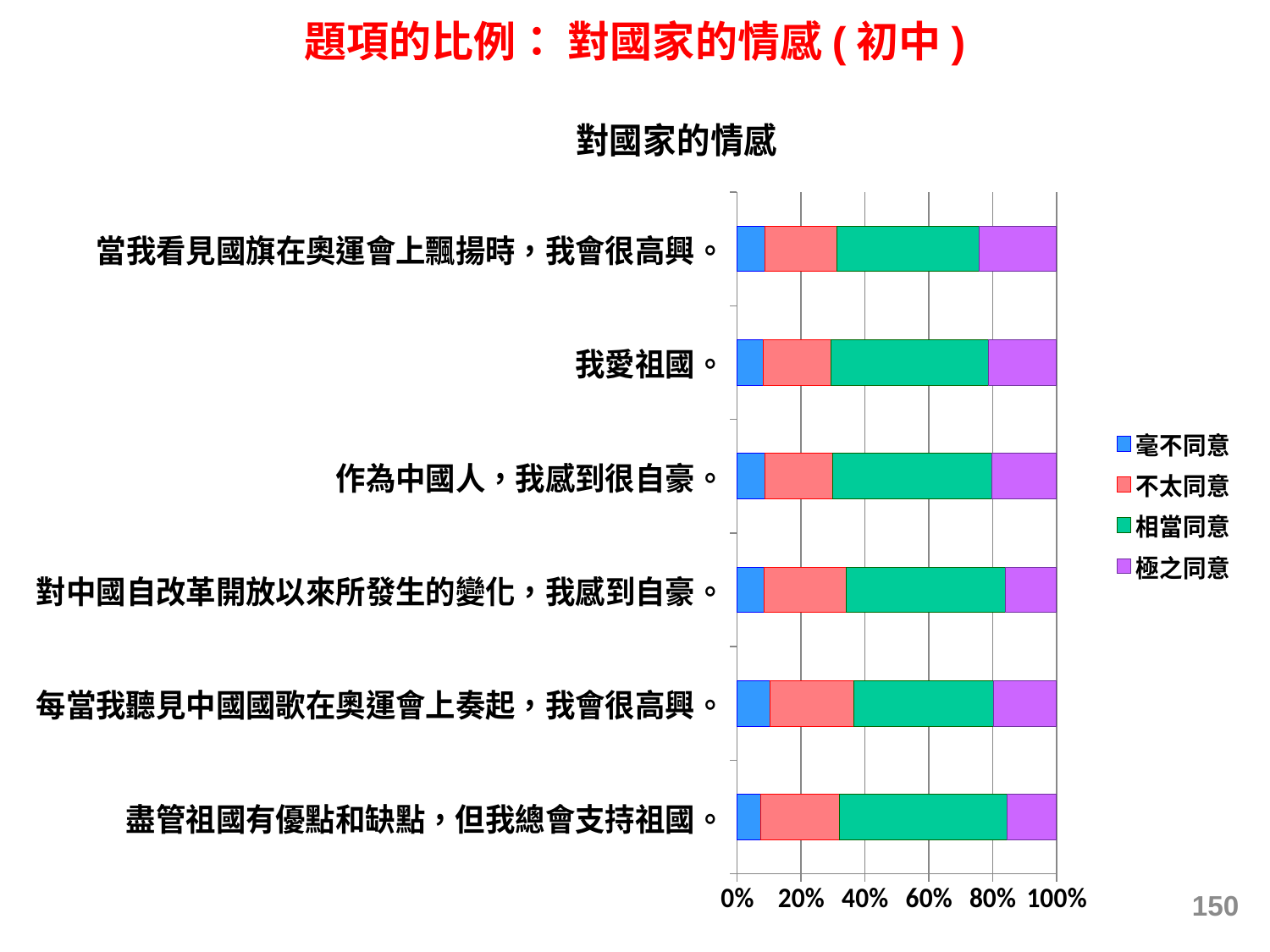

題項的比例： 對國家的情感(初中)

### Chart: 對國家的情感

| Category | 毫不同意 | 不太同意 | 相當同意 | 極之同意 |
|---|---|---|---|---|
| 盡管祖國有優點和缺點，但我總會支持祖國。 | 0.07339078911931077 | 0.2475087530298954 | 0.5237005117155938 | 0.15539994613520142 |
| 每當我聽見中國國歌在奧運會上奏起，我會很高興。 | 0.10478114478114521 | 0.2602020202020202 | 0.43744107744107746 | 0.19757575757575757 |
| 對中國自改革開放以來所發生的變化，我感到自豪。 | 0.08581436077057837 | 0.2571736494678703 | 0.4977771790381248 | 0.15923481072342782 |
| 作為中國人，我感到很自豪。 | 0.08776667566837702 | 0.21199027815284968 | 0.49770456386713574 | 0.20253848231163973 |
| 我愛祖國。 | 0.0818942255801407 | 0.21235833783054547 | 0.49433351322180347 | 0.2114139233675124 |
| 當我看見國旗在奧運會上飄揚時，我會很高興。 | 0.08846569421934089 | 0.22447325769854132 | 0.44556996218260514 | 0.2414910858995143 |
150